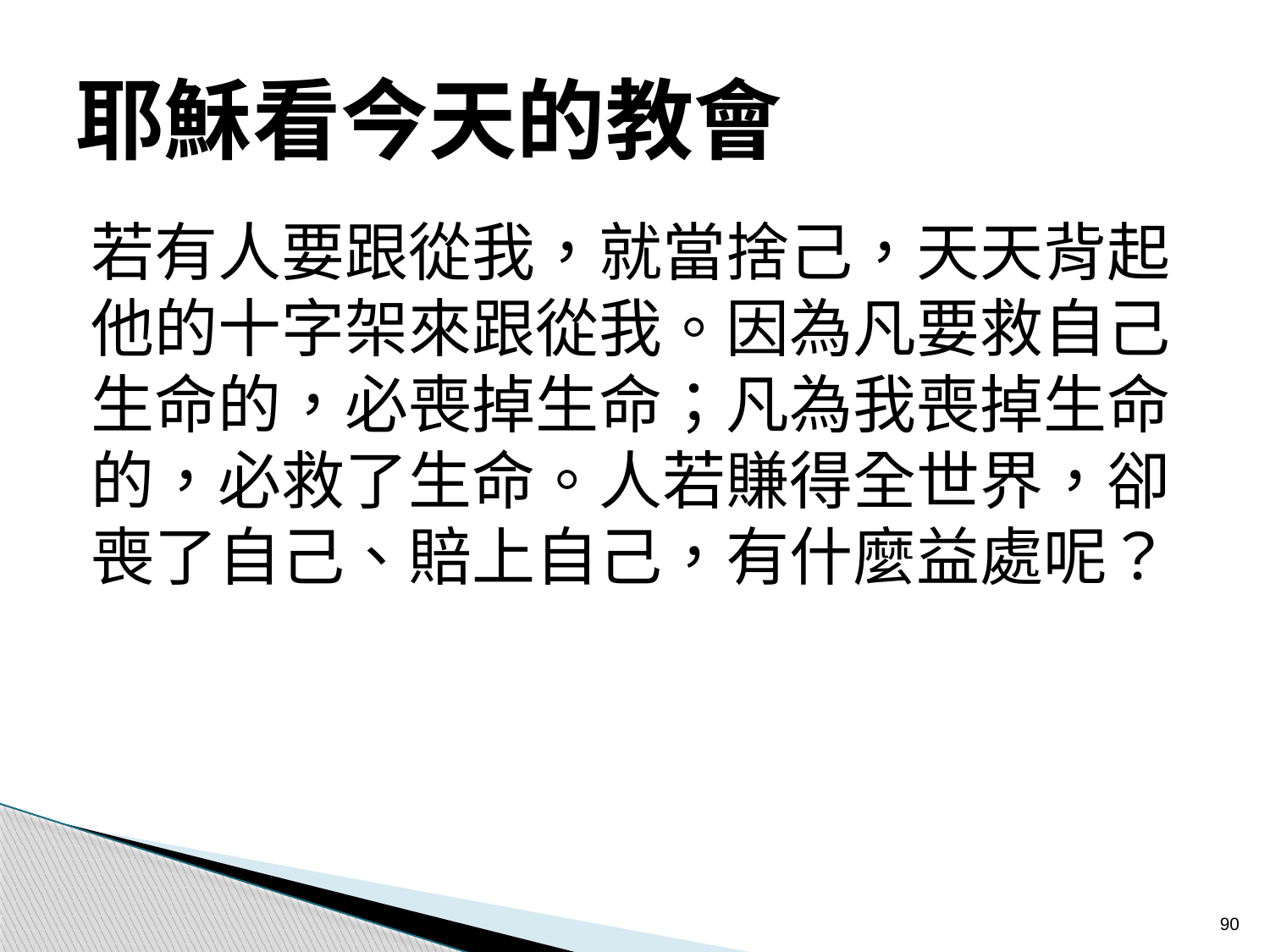

# 耶穌看今天的教會
若有人要跟從我，就當捨己，天天背起他的十字架來跟從我。因為凡要救自己生命的，必喪掉生命；凡為我喪掉生命的，必救了生命。人若賺得全世界，卻喪了自己、賠上自己，有什麼益處呢？
90